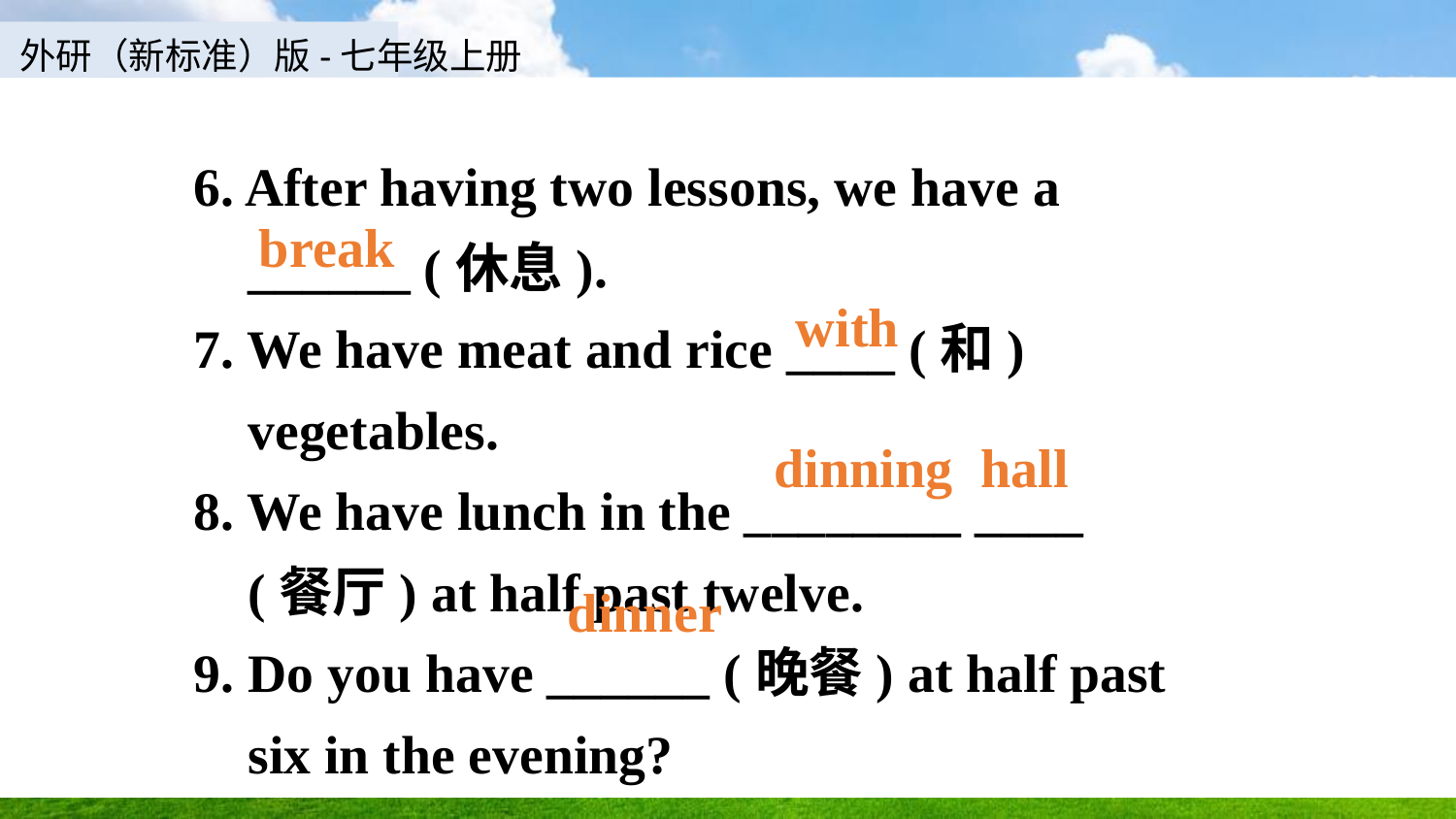

6. After having two lessons, we have a
    ______ (休息).
7. We have meat and rice ____ (和)
    vegetables.
8. We have lunch in the ________ ____
    (餐厅) at half past twelve.
9. Do you have ______ (晚餐) at half past
    six in the evening?
break
with
dinning  hall
dinner